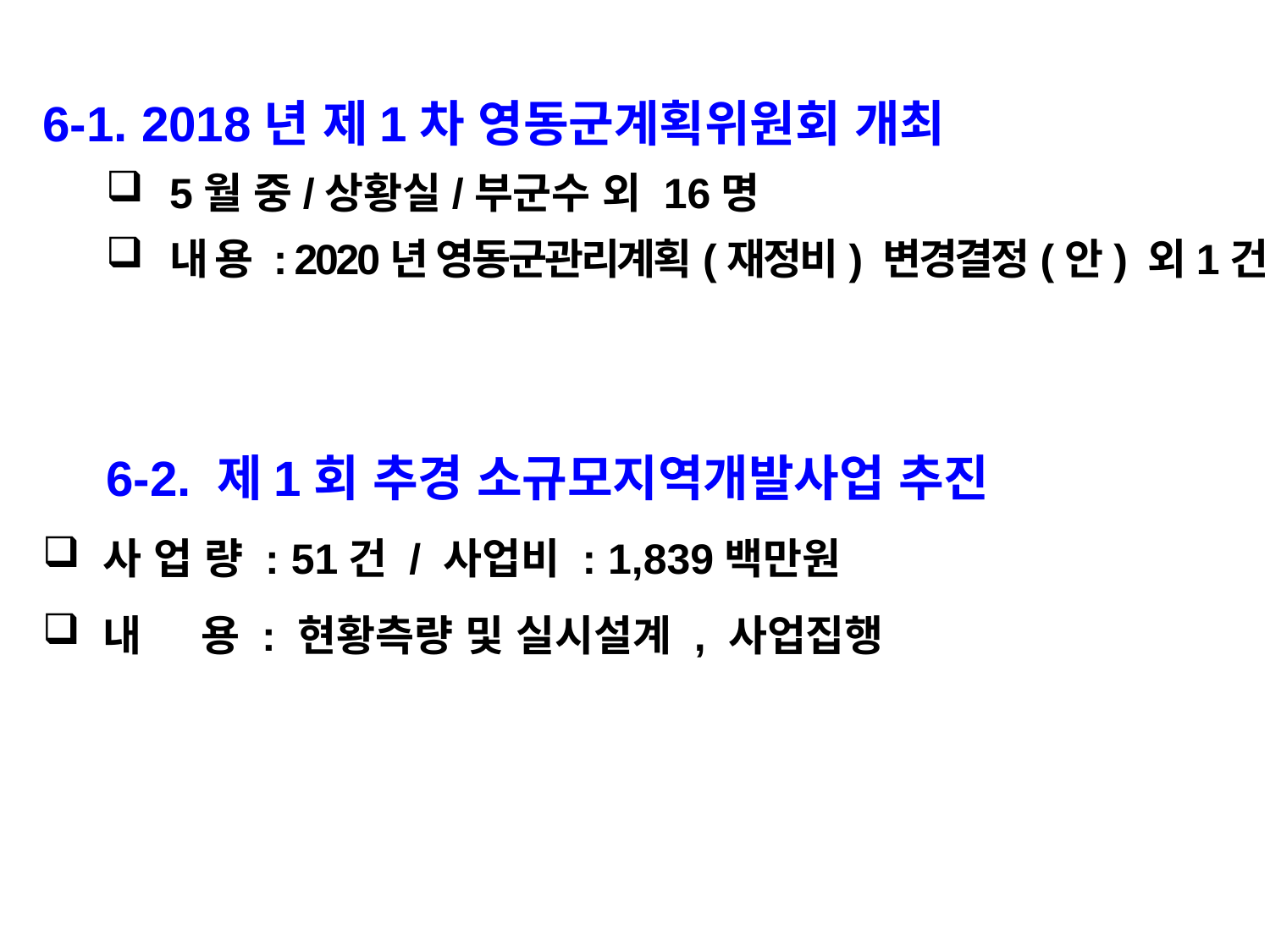

6-1. 2018년 제1차 영동군계획위원회 개최
5월 중/상황실/부군수 외 16명
내 용 : 2020년 영동군관리계획(재정비) 변경결정(안) 외1건 심의

6-2. 제1회 추경 소규모지역개발사업 추진
 사 업 량 : 51건 / 사업비 : 1,839백만원
 내     용 : 현황측량 및 실시설계 , 사업집행